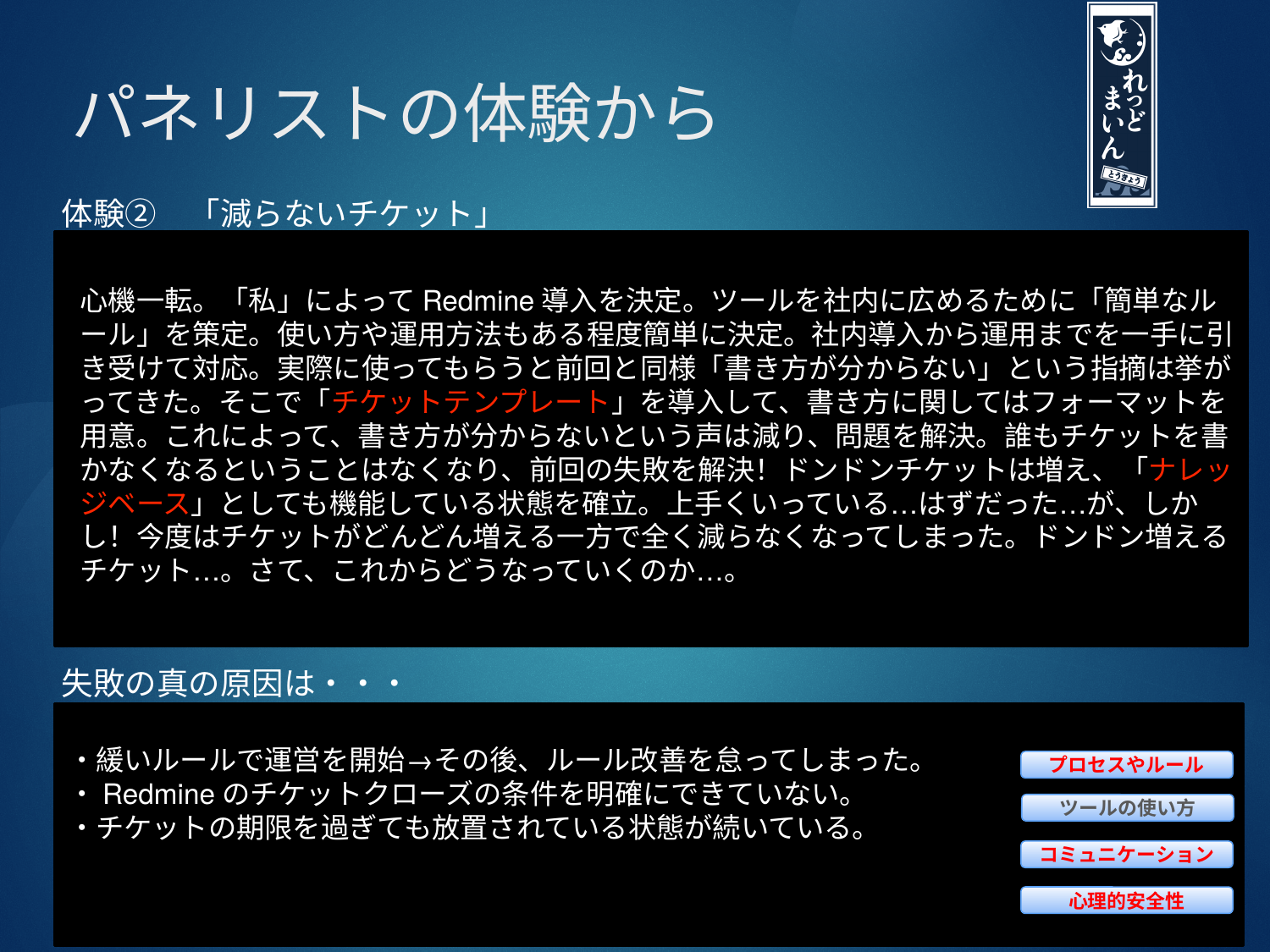

# パネリストの体験から
体験②　「減らないチケット」

心機一転。「私」によってRedmine導入を決定。ツールを社内に広めるために「簡単なルール」を策定。使い方や運用方法もある程度簡単に決定。社内導入から運用までを一手に引き受けて対応。実際に使ってもらうと前回と同様「書き方が分からない」という指摘は挙がってきた。そこで「チケットテンプレート」を導入して、書き方に関してはフォーマットを用意。これによって、書き方が分からないという声は減り、問題を解決。誰もチケットを書かなくなるということはなくなり、前回の失敗を解決！ドンドンチケットは増え、「ナレッジベース」としても機能している状態を確立。上手くいっている…はずだった…が、しかし！今度はチケットがどんどん増える一方で全く減らなくなってしまった。ドンドン増えるチケット…。さて、これからどうなっていくのか…。
失敗の真の原因は・・・

・緩いルールで運営を開始→その後、ルール改善を怠ってしまった。
・Redmineのチケットクローズの条件を明確にできていない。
・チケットの期限を過ぎても放置されている状態が続いている。
プロセスやルール

ツールの使い方

コミュニケーション

心理的安全性